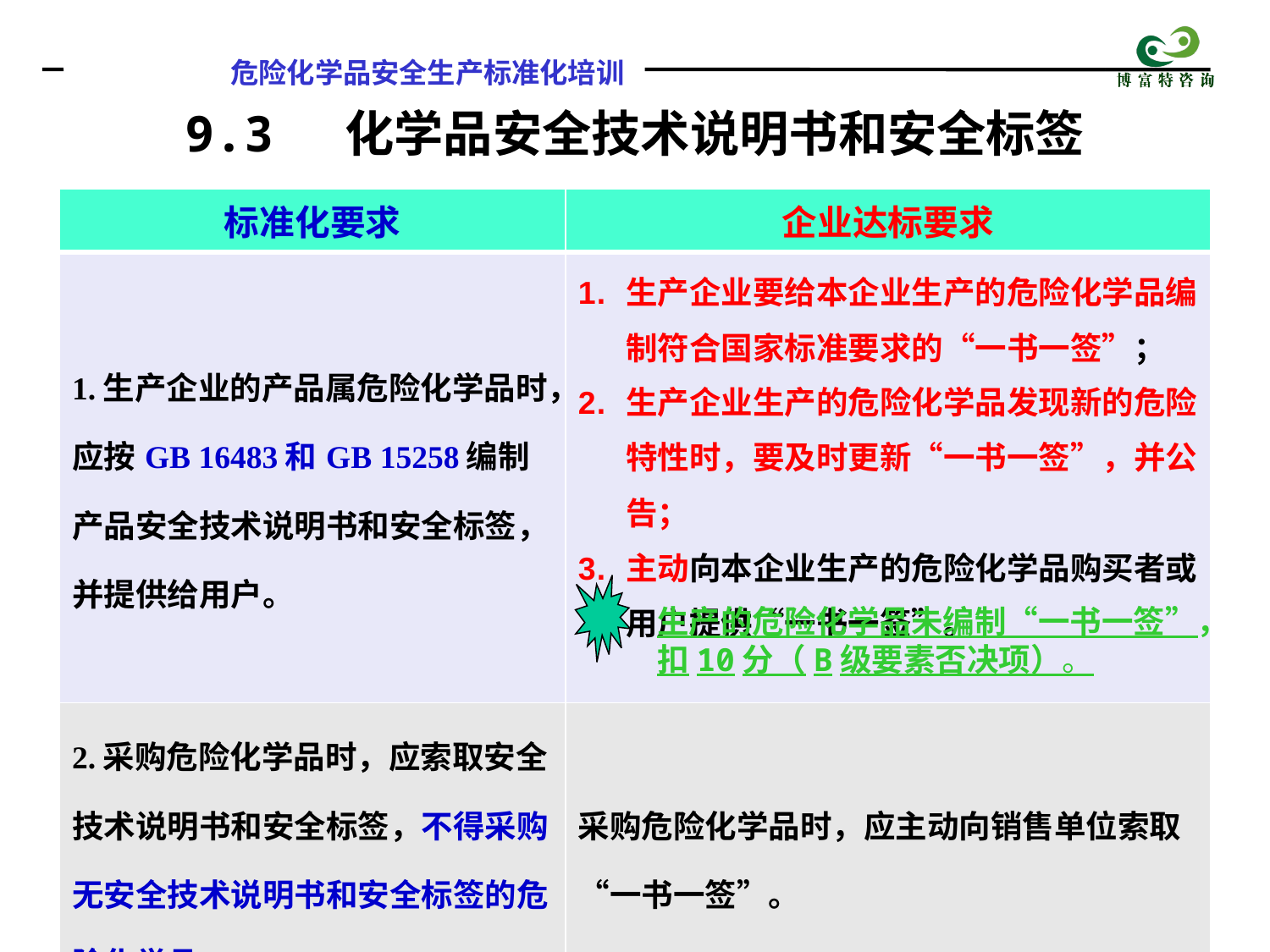

9.3  化学品安全技术说明书和安全标签
| 标准化要求 | 企业达标要求 |
| --- | --- |
| 1.生产企业的产品属危险化学品时，应按GB 16483和GB 15258编制产品安全技术说明书和安全标签，并提供给用户。 | 生产企业要给本企业生产的危险化学品编制符合国家标准要求的“一书一签”； 生产企业生产的危险化学品发现新的危险特性时，要及时更新“一书一签”，并公告； 主动向本企业生产的危险化学品购买者或用户提供“一书一签”。 |
| 2.采购危险化学品时，应索取安全技术说明书和安全标签，不得采购无安全技术说明书和安全标签的危险化学品。 | 采购危险化学品时，应主动向销售单位索取“一书一签”。 |

生产的危险化学品未编制“一书一签”，扣10分（B级要素否决项）。